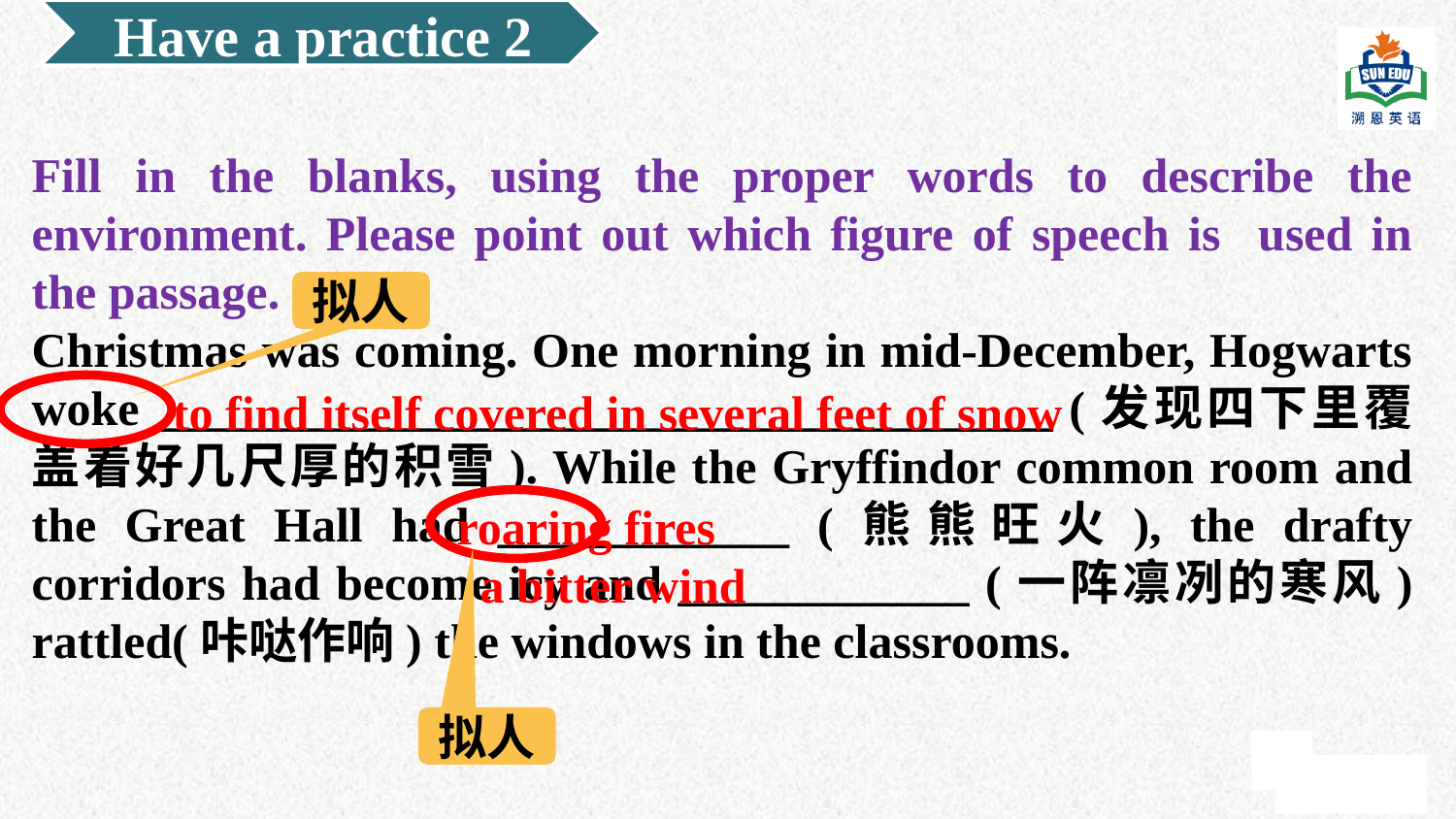

Have a practice 2

Fill in the blanks, using the proper words to describe the environment. Please point out which figure of speech is  used in the passage.
Christmas was coming. One morning in mid-December, Hogwarts woke _____________________________________ (发现四下里覆盖着好几尺厚的积雪). While the Gryffindor common room and the Great Hall had ____________ (熊熊旺火), the drafty corridors had become icy and ____________ (一阵凛冽的寒风) rattled(咔哒作响) the windows in the classrooms.
拟人

to find itself covered in several feet of snow

roaring fires
a bitter wind
拟人